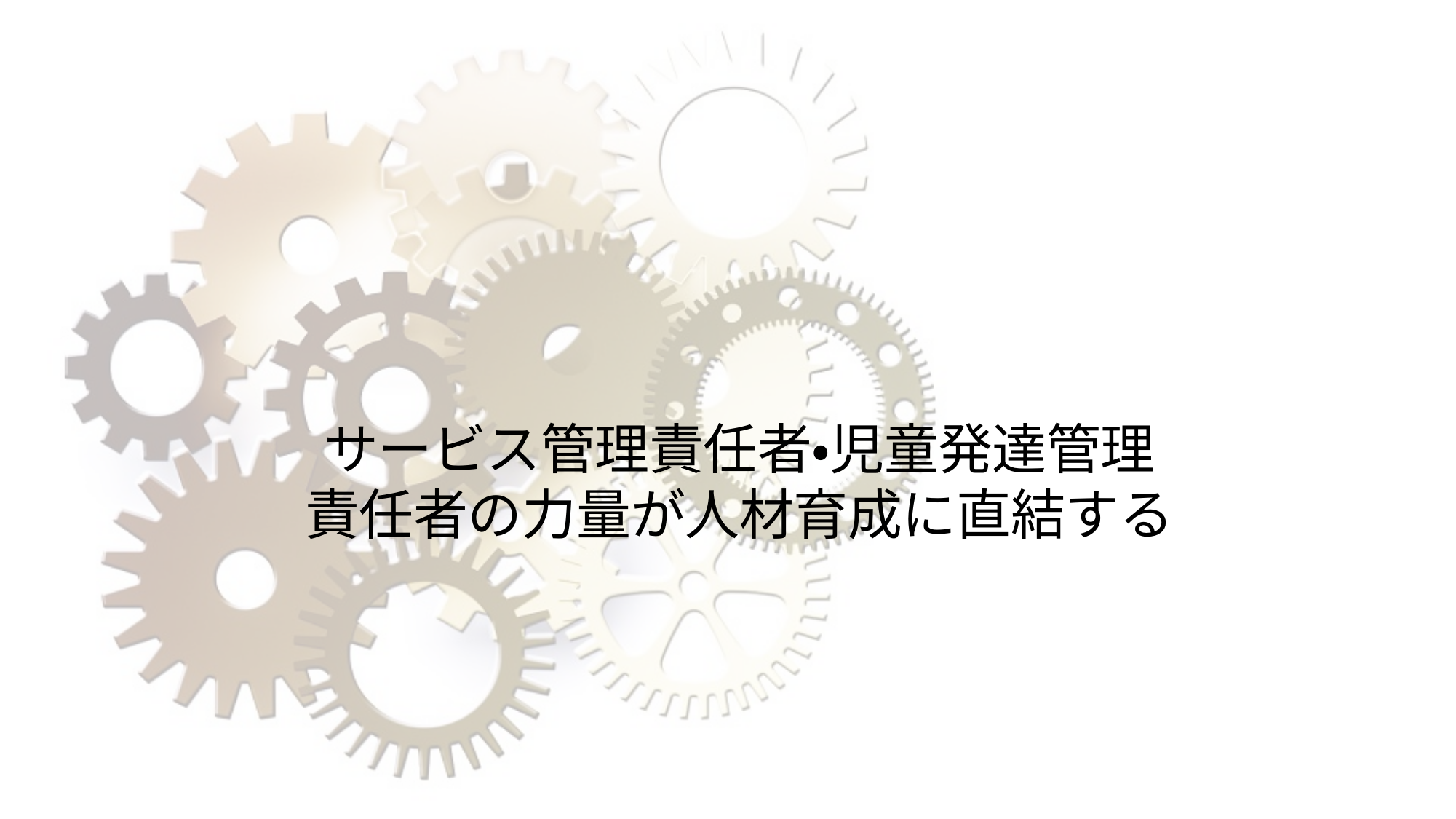

# サービス管理責任者・児童発達管理責任者の力量が人材育成に直結する